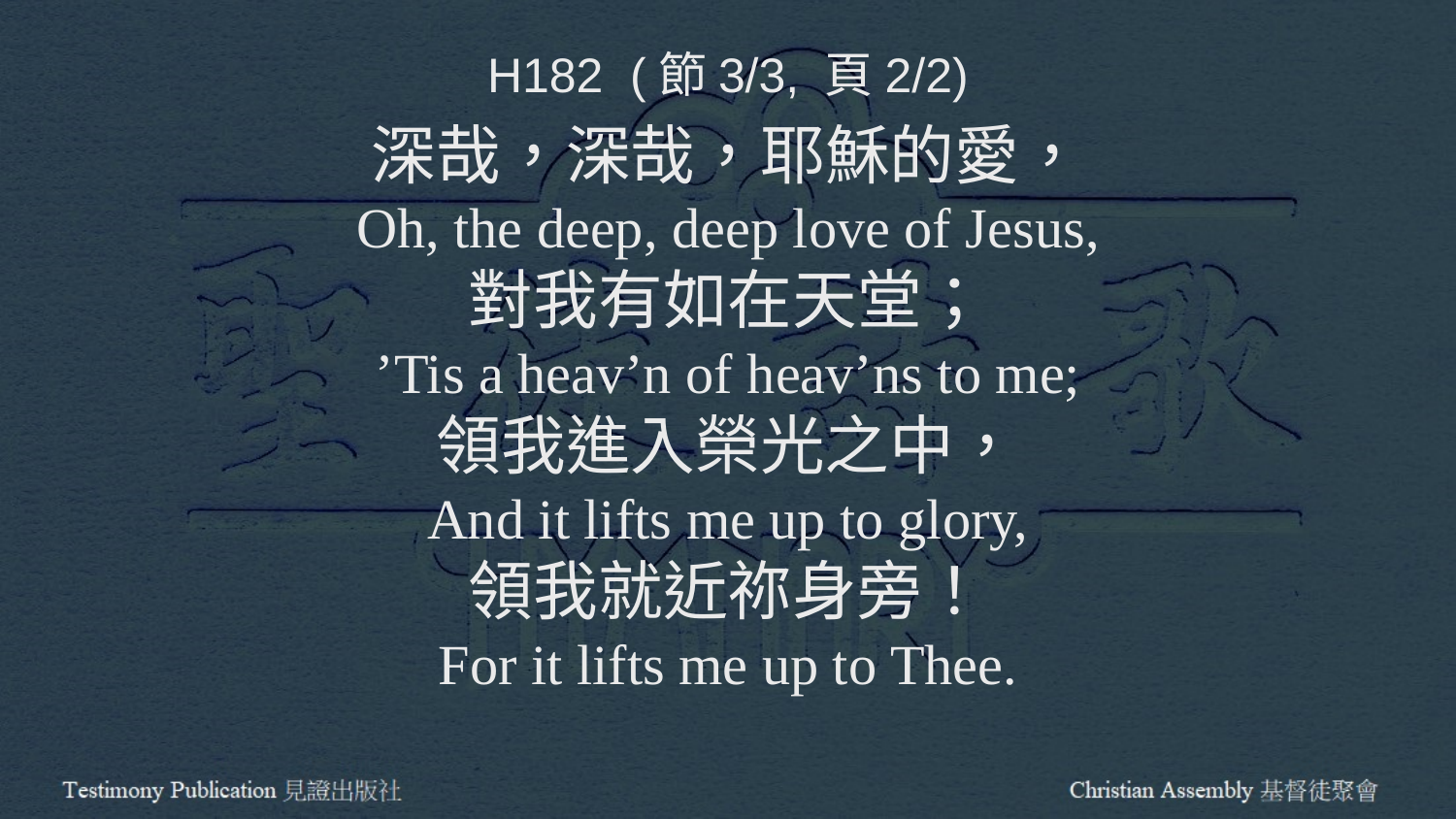

H182  (節3/3, 頁2/2)
深哉，深哉，耶穌的愛，
Oh, the deep, deep love of Jesus,
對我有如在天堂；
’Tis a heav’n of heav’ns to me;
領我進入榮光之中，
And it lifts me up to glory,
領我就近祢身旁！
For it lifts me up to Thee.